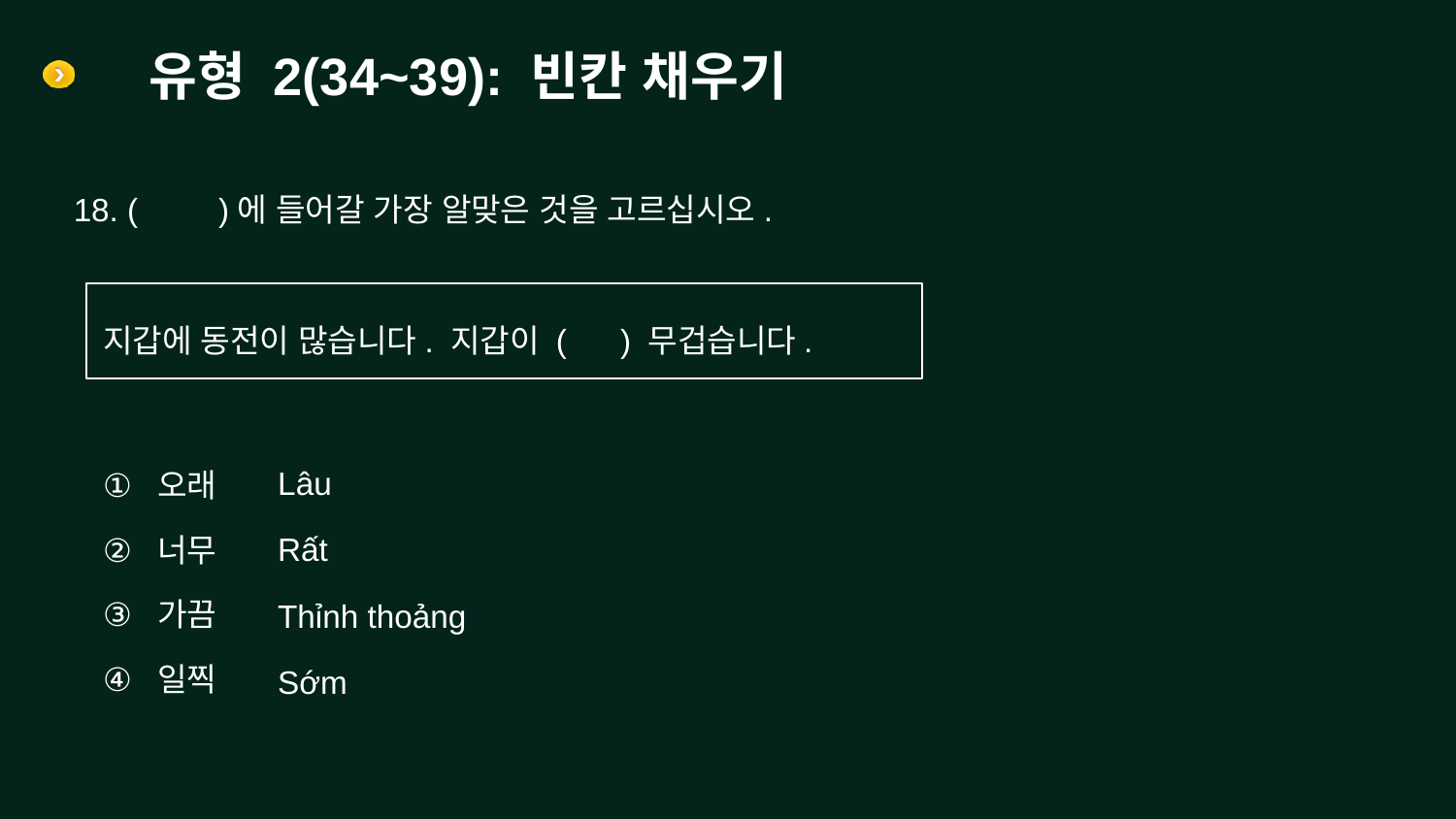

# 유형 2(34~39): 빈칸 채우기
18. (         )에 들어갈 가장 알맞은 것을 고르십시오.
지갑에 동전이 많습니다. 지갑이 (      ) 무겁습니다.
오래
너무
가끔
일찍
Lâu
Rất
Thỉnh thoảng
Sớm